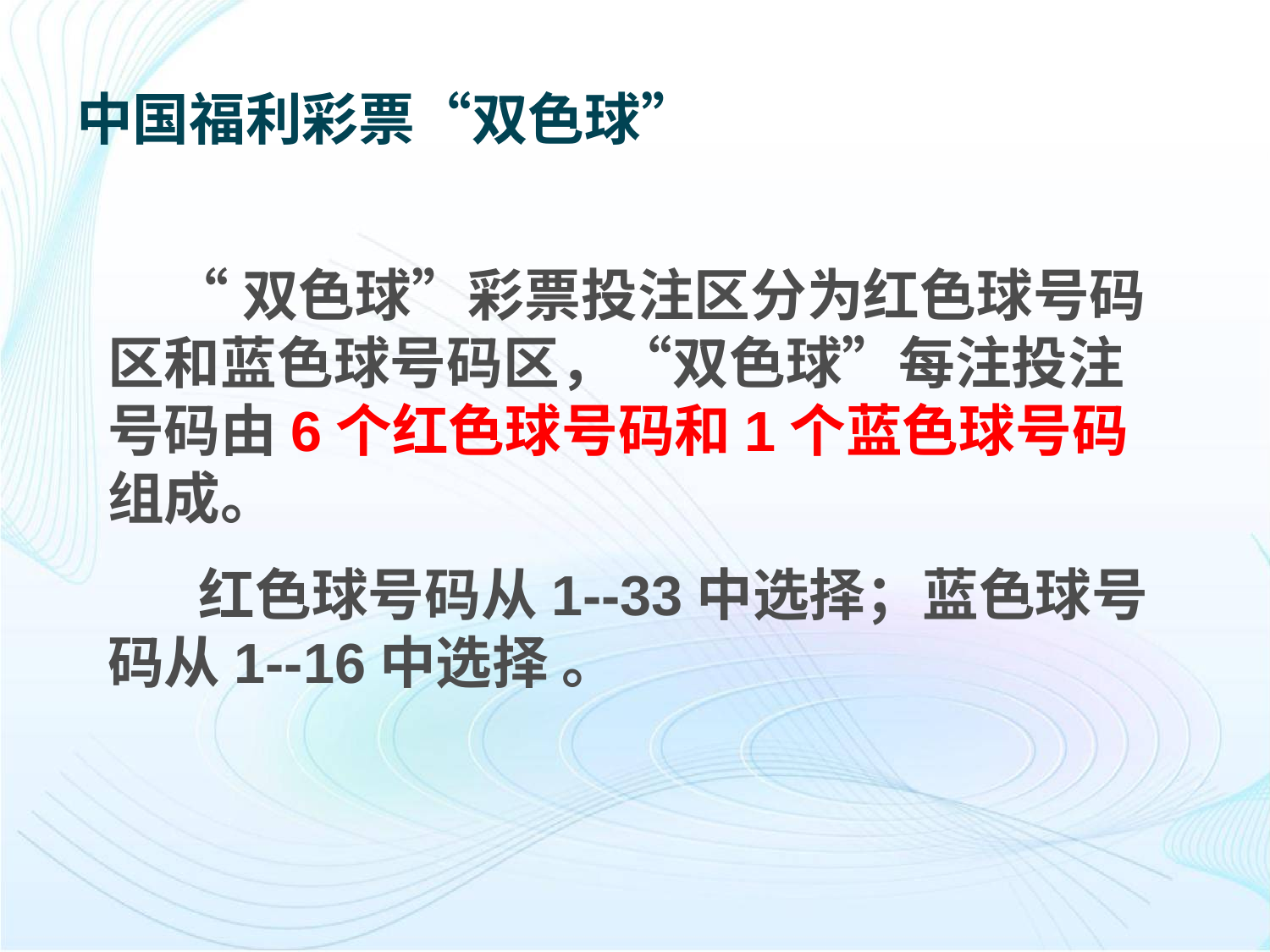

# 中国福利彩票“双色球”
     “双色球”彩票投注区分为红色球号码区和蓝色球号码区，“双色球”每注投注号码由6个红色球号码和1个蓝色球号码组成。
      红色球号码从1--33中选择；蓝色球号码从1--16中选择 。